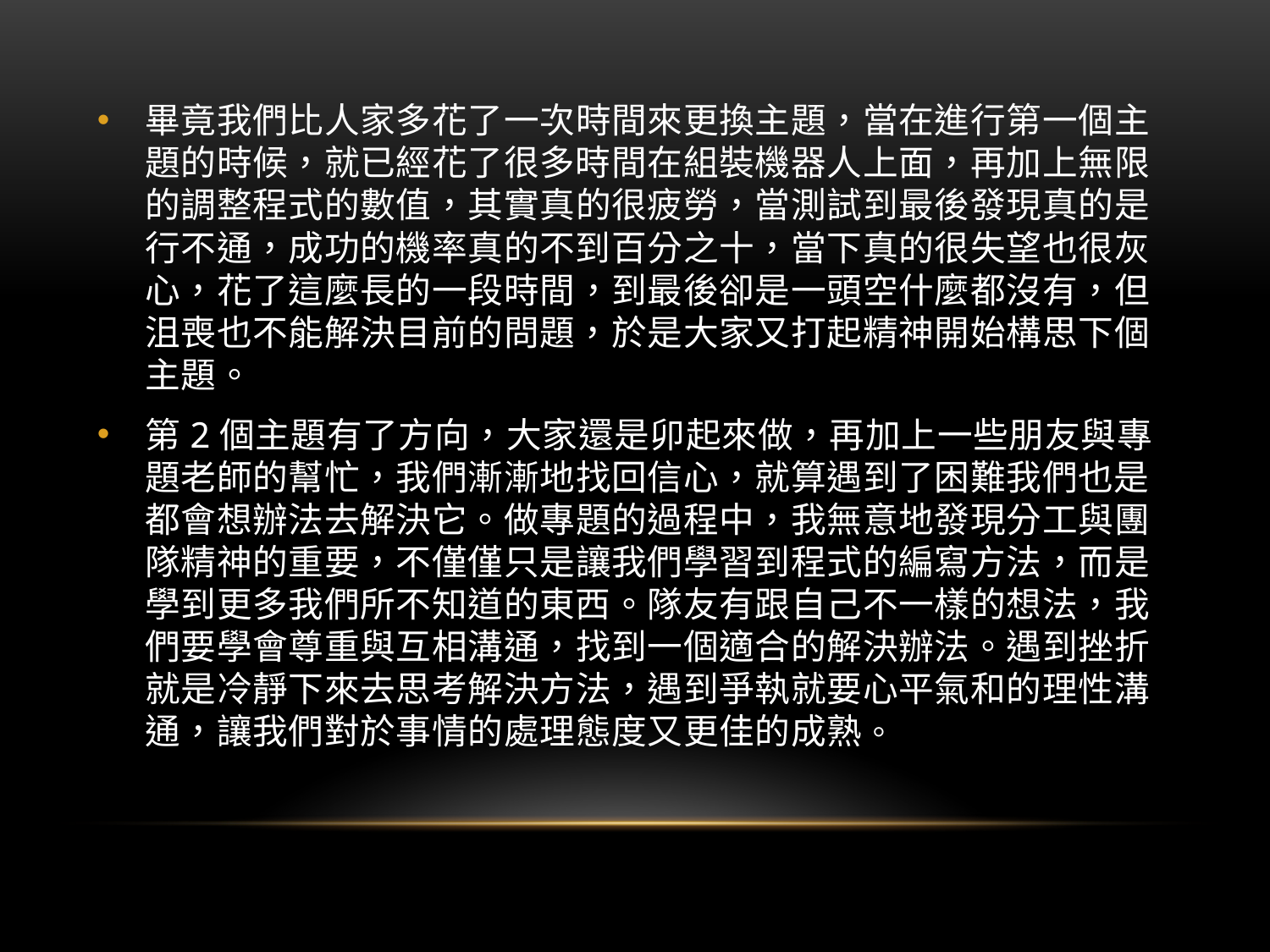

畢竟我們比人家多花了一次時間來更換主題，當在進行第一個主題的時候，就已經花了很多時間在組裝機器人上面，再加上無限的調整程式的數值，其實真的很疲勞，當測試到最後發現真的是行不通，成功的機率真的不到百分之十，當下真的很失望也很灰心，花了這麼長的一段時間，到最後卻是一頭空什麼都沒有，但沮喪也不能解決目前的問題，於是大家又打起精神開始構思下個主題。
第2個主題有了方向，大家還是卯起來做，再加上一些朋友與專題老師的幫忙，我們漸漸地找回信心，就算遇到了困難我們也是都會想辦法去解決它。做專題的過程中，我無意地發現分工與團隊精神的重要，不僅僅只是讓我們學習到程式的編寫方法，而是學到更多我們所不知道的東西。隊友有跟自己不一樣的想法，我們要學會尊重與互相溝通，找到一個適合的解決辦法。遇到挫折就是冷靜下來去思考解決方法，遇到爭執就要心平氣和的理性溝通，讓我們對於事情的處理態度又更佳的成熟。